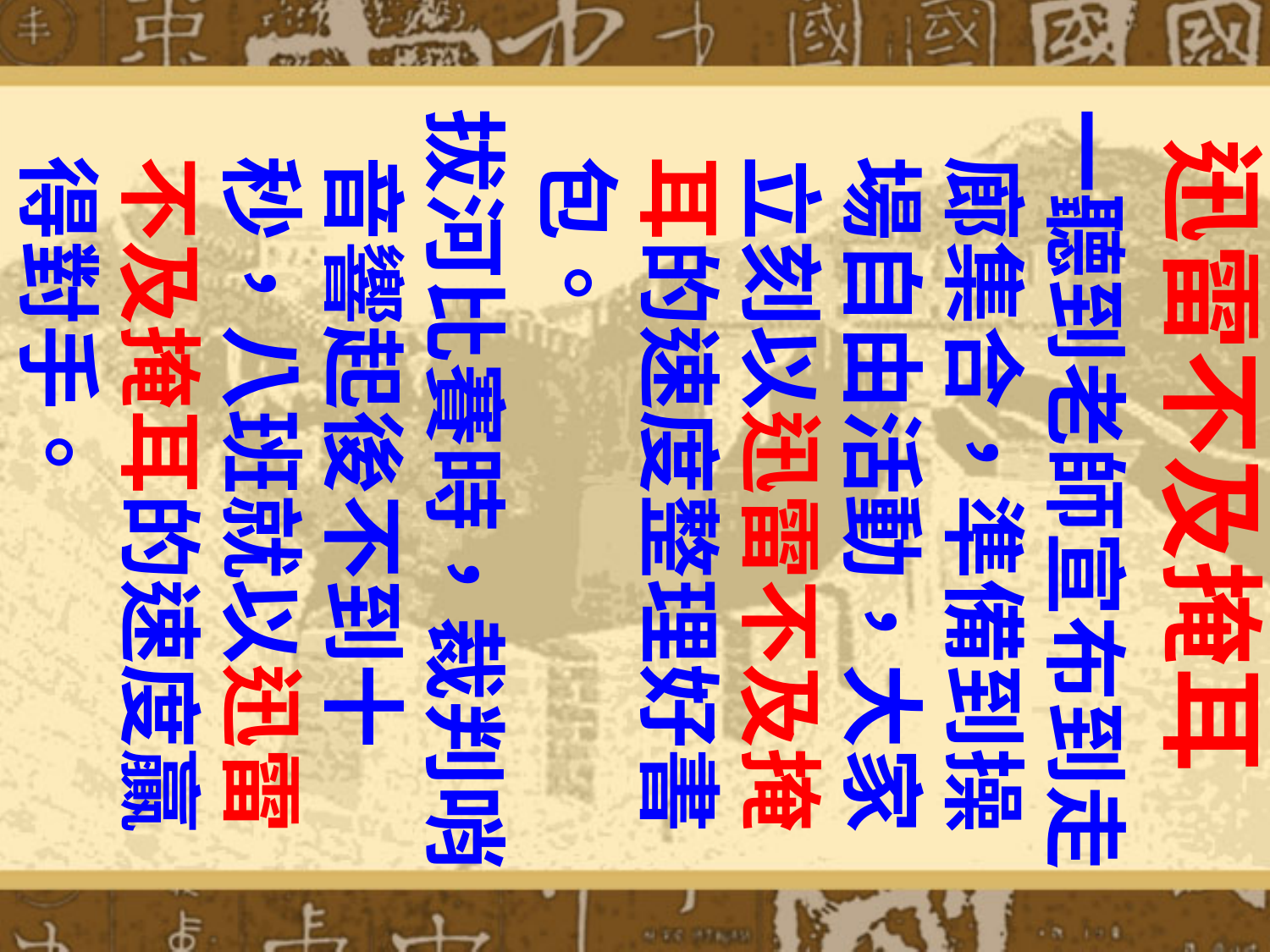

拔河比賽時，裁判哨音響起後不到十秒，八班就以迅雷不及掩耳的速度贏得對手。
一聽到老師宣布到走廊集合，準備到操場自由活動，大家立刻以迅雷不及掩耳的速度整理好書包。
迅雷不及掩耳